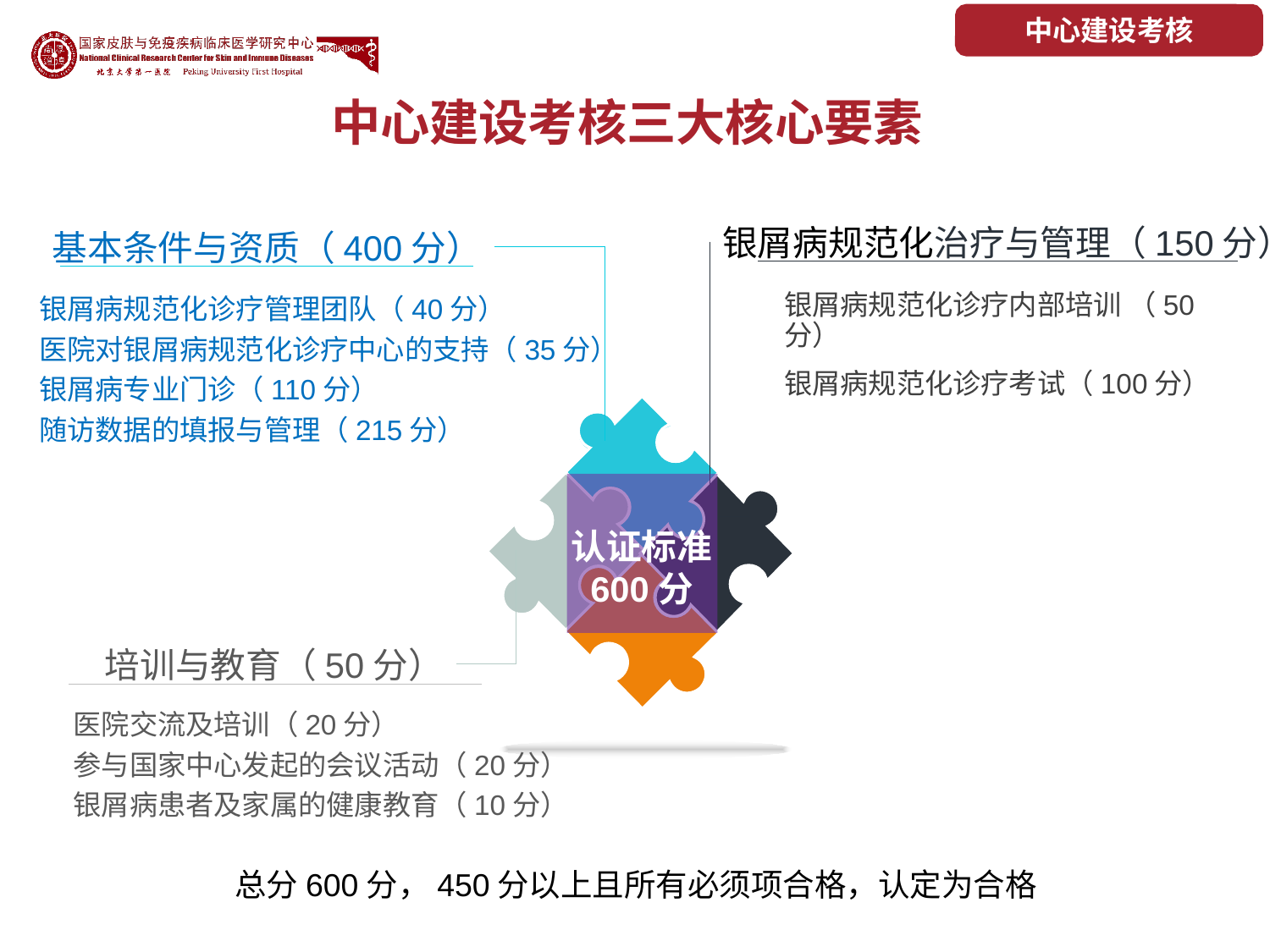

中心建设考核
# 中心建设考核三大核心要素
银屑病规范化治疗与管理（150分）
基本条件与资质（400分）
银屑病规范化诊疗管理团队（40分）
医院对银屑病规范化诊疗中心的支持（35分）
银屑病专业门诊（110分）
随访数据的填报与管理（215分）
银屑病规范化诊疗内部培训 （50分）
银屑病规范化诊疗考试（100分）

认证标准
600分
培训与教育（50分）
医院交流及培训（20分）
参与国家中心发起的会议活动（20分）
银屑病患者及家属的健康教育（10分）

总分600分，450分以上且所有必须项合格，认定为合格